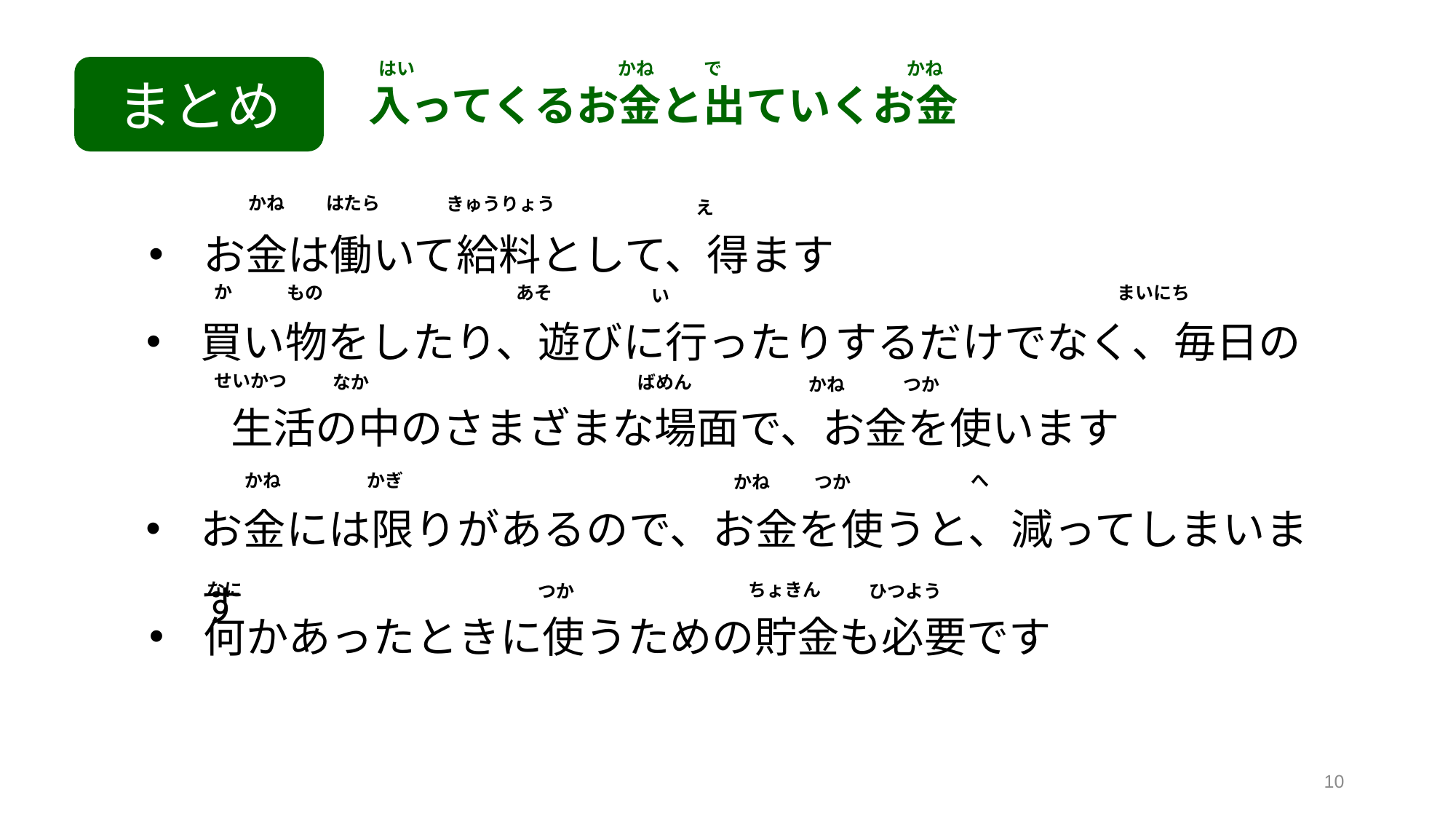

はい
で
かね
かね
入ってくるお金と出ていくお金
まとめ
かね
はたら
きゅうりょう
え
お金は働いて給料として、得ます
か
もの
あそ
まいにち
い
買い物をしたり、遊びに行ったりするだけでなく、毎日の
　　生活の中のさまざまな場面で、お金を使います
せいかつ
なか
ばめん
かね
つか
かね
かぎ
へ
かね
つか
お金には限りがあるので、お金を使うと、減ってしまいます
なに
ちょきん
つか
ひつよう
何かあったときに使うための貯金も必要です
10